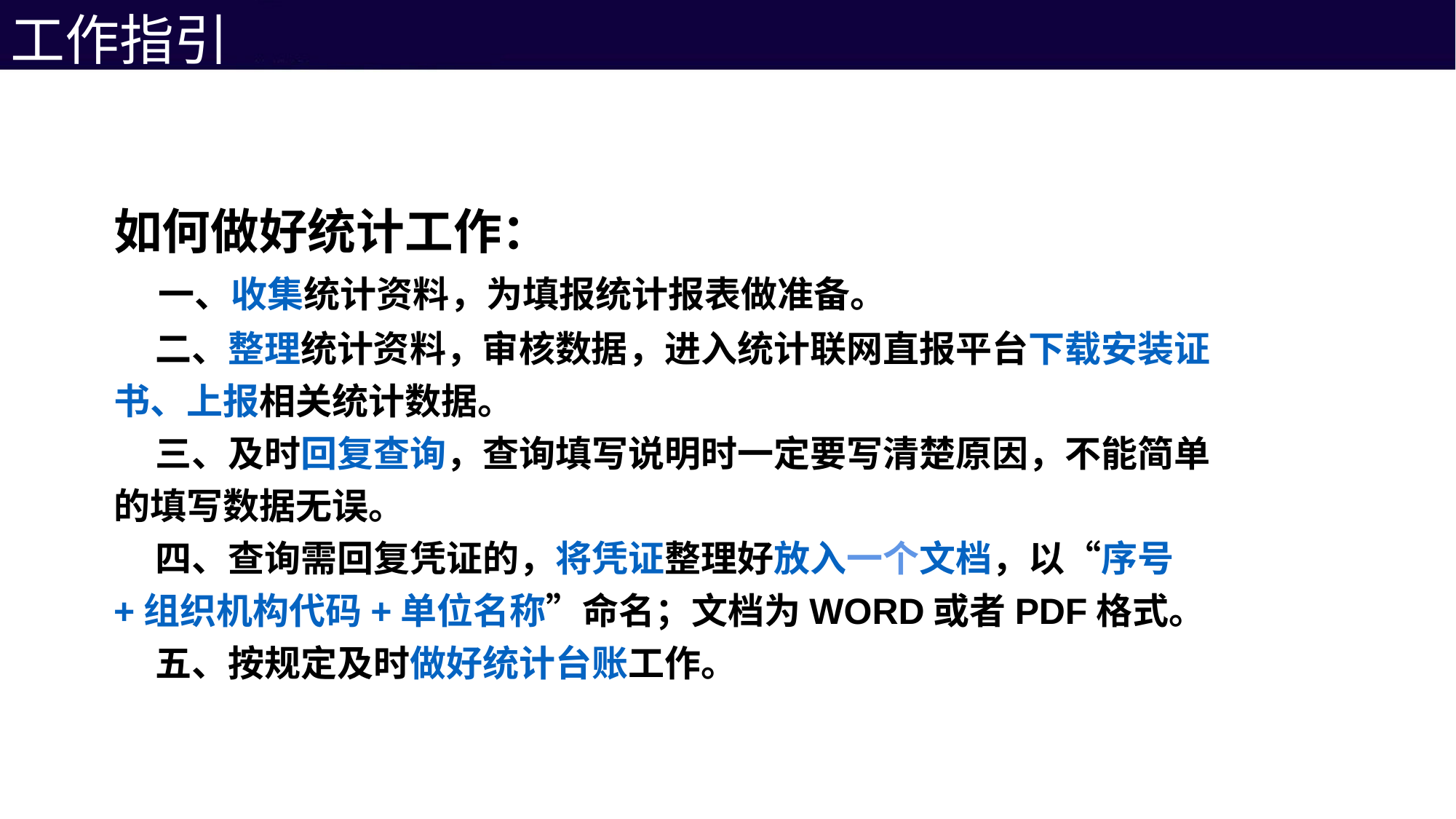

工作指引

如何做好统计工作：
   一、收集统计资料，为填报统计报表做准备。
    二、整理统计资料，审核数据，进入统计联网直报平台下载安装证书、上报相关统计数据。
    三、及时回复查询，查询填写说明时一定要写清楚原因，不能简单的填写数据无误。
    四、查询需回复凭证的，将凭证整理好放入一个文档，以“序号+组织机构代码+单位名称”命名；文档为WORD或者PDF格式。
    五、按规定及时做好统计台账工作。